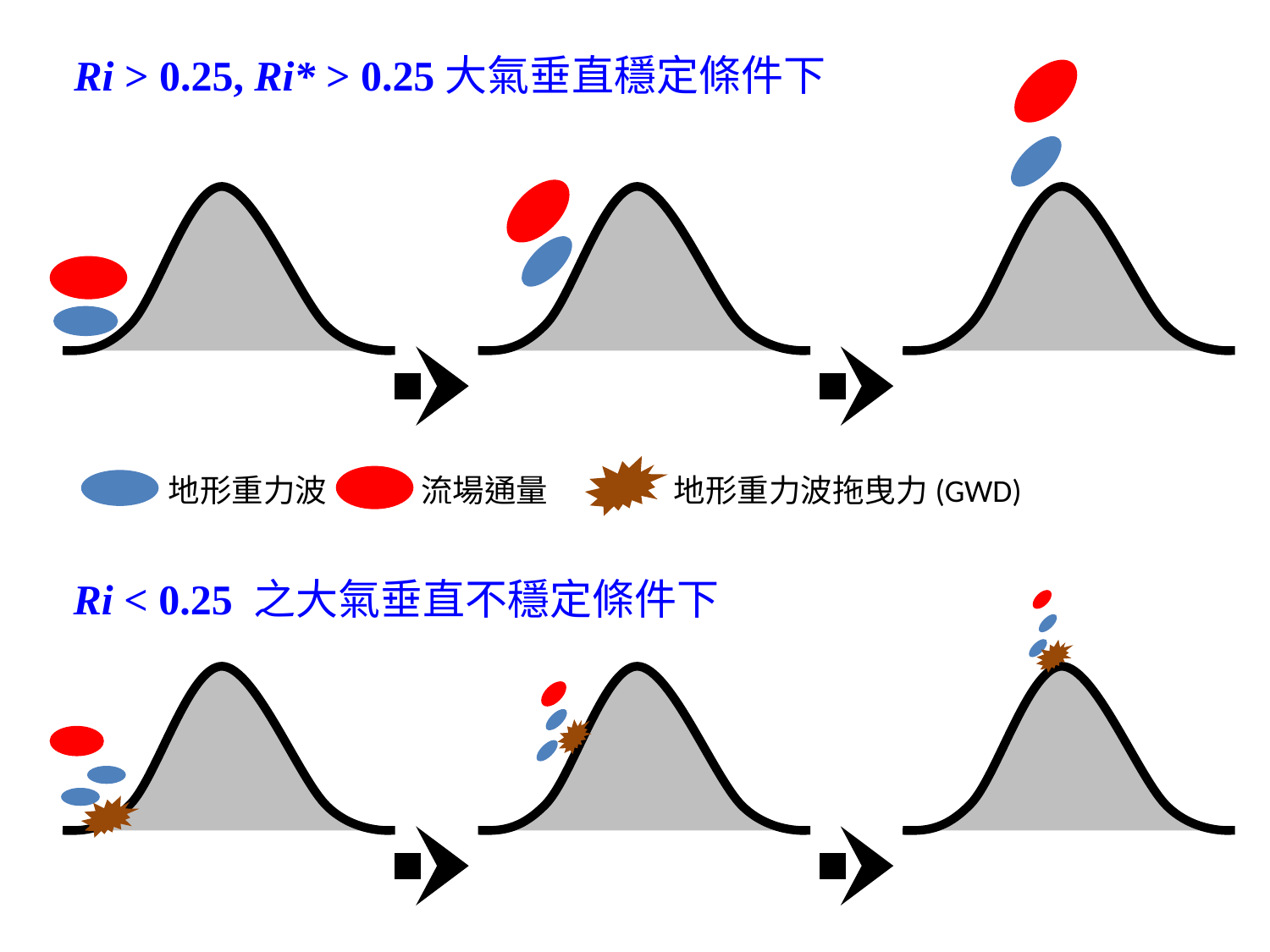

Ri > 0.25, Ri* > 0.25大氣垂直穩定條件下

地形重力波
流場通量
地形重力波拖曳力(GWD)

Ri < 0.25 之大氣垂直不穩定條件下